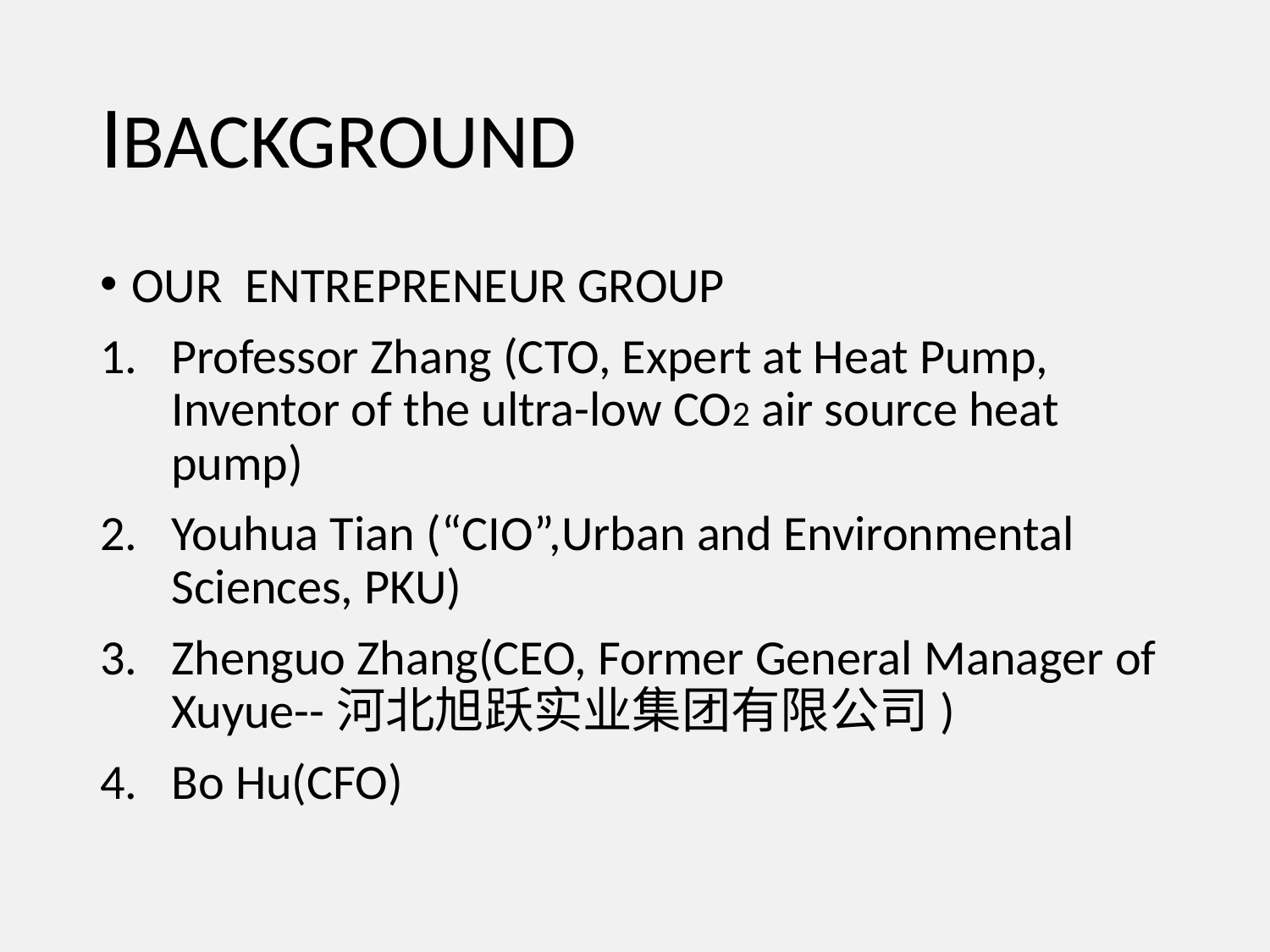

# ⅠBACKGROUND
OUR  ENTREPRENEUR GROUP
Professor Zhang (CTO, Expert at Heat Pump, Inventor of the ultra-low CO2 air source heat pump)
Youhua Tian (“CIO”,Urban and Environmental Sciences, PKU)
Zhenguo Zhang(CEO, Former General Manager of Xuyue--河北旭跃实业集团有限公司)
Bo Hu(CFO)